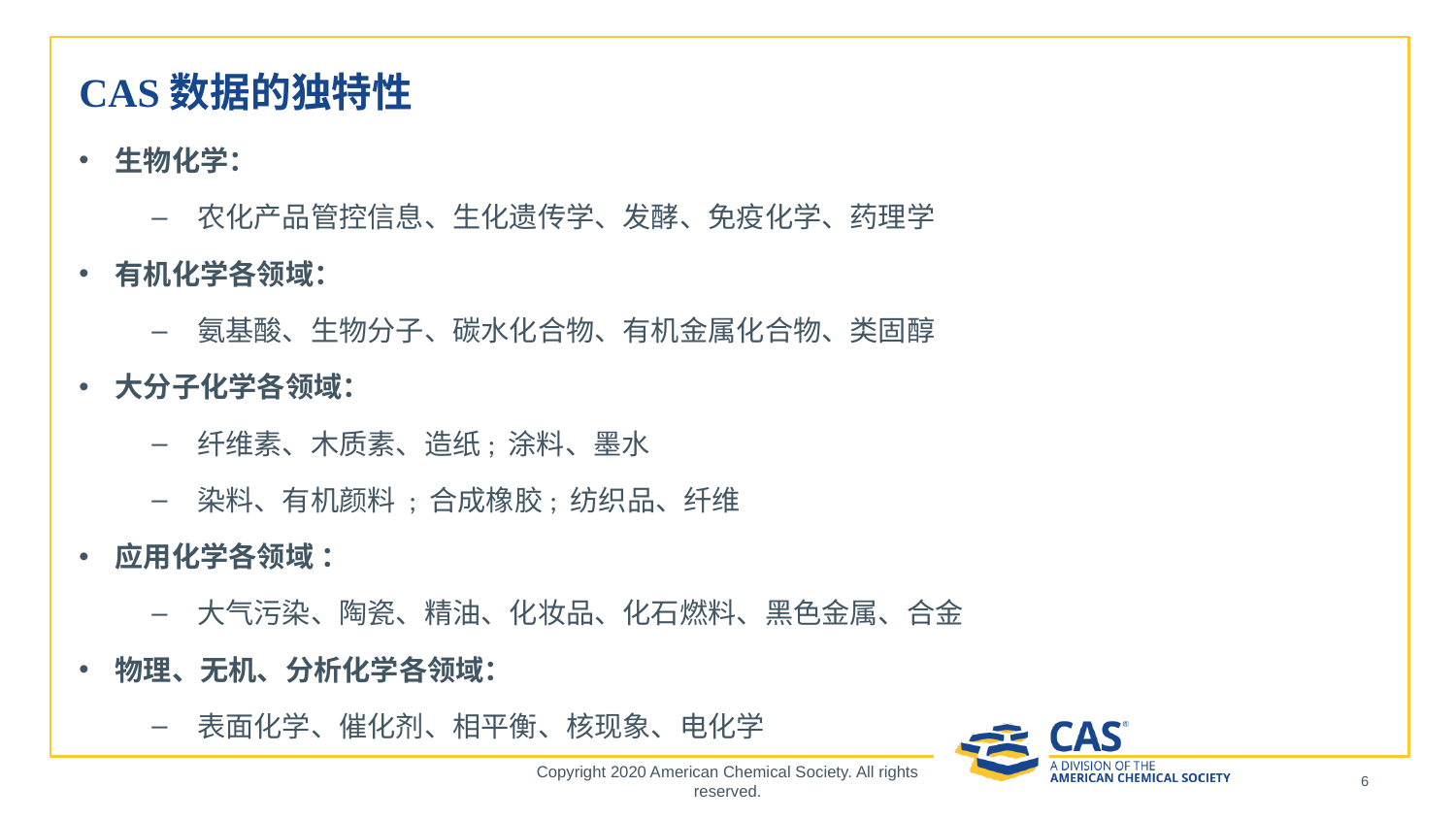

# CAS数据的独特性
生物化学：
农化产品管控信息、生化遗传学、发酵、免疫化学、药理学
有机化学各领域：
氨基酸、生物分子、碳水化合物、有机金属化合物、类固醇
大分子化学各领域：
纤维素、木质素、造纸; 涂料、墨水
染料、有机颜料 ; 合成橡胶; 纺织品、纤维
应用化学各领域 ：
大气污染、陶瓷、精油、化妆品、化石燃料、黑色金属、合金
物理、无机、分析化学各领域：
表面化学、催化剂、相平衡、核现象、电化学
Copyright 2020 American Chemical Society. All rights reserved.
6